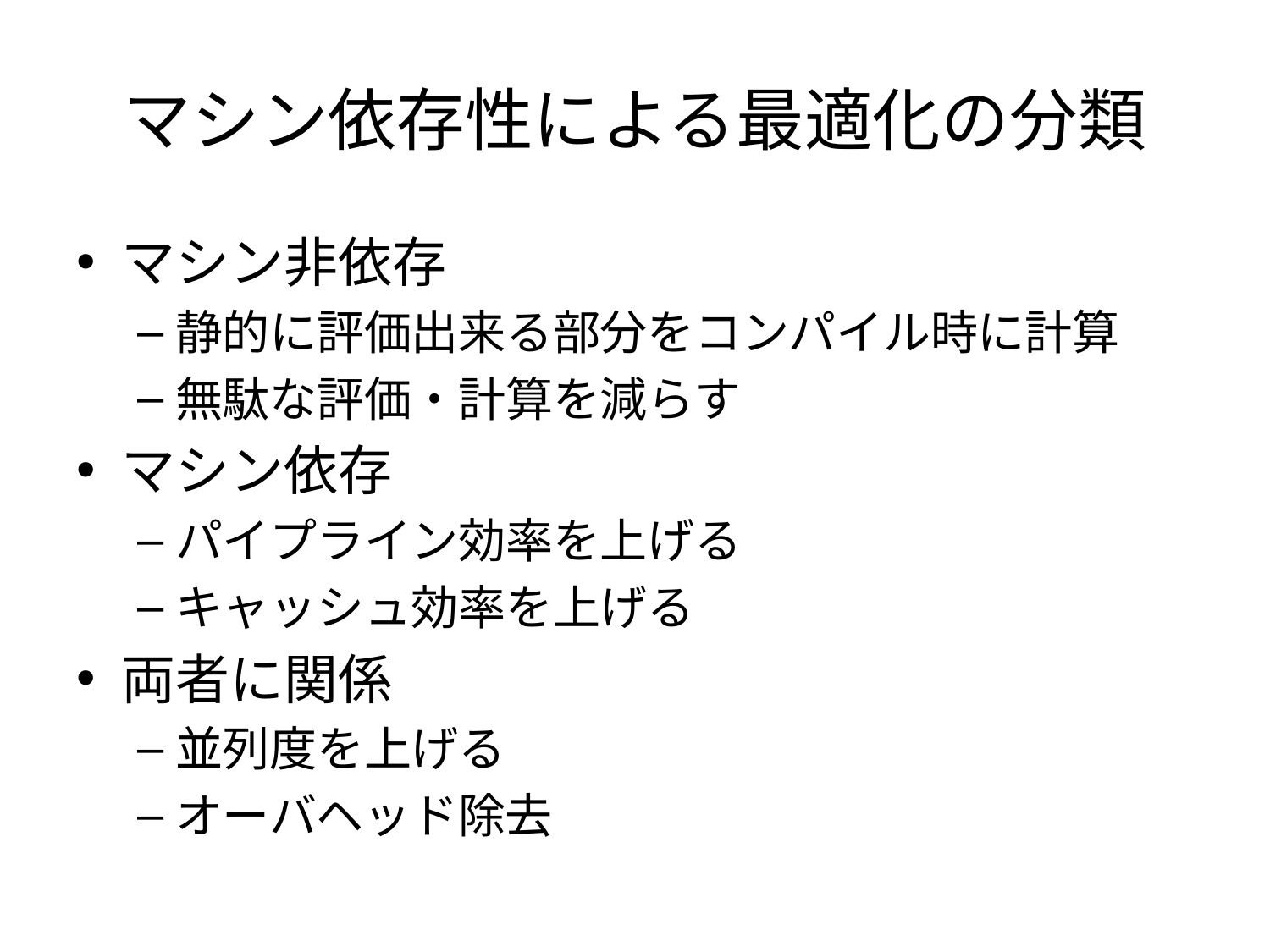

# マシン依存性による最適化の分類
マシン非依存
静的に評価出来る部分をコンパイル時に計算
無駄な評価・計算を減らす
マシン依存
パイプライン効率を上げる
キャッシュ効率を上げる
両者に関係
並列度を上げる
オーバヘッド除去